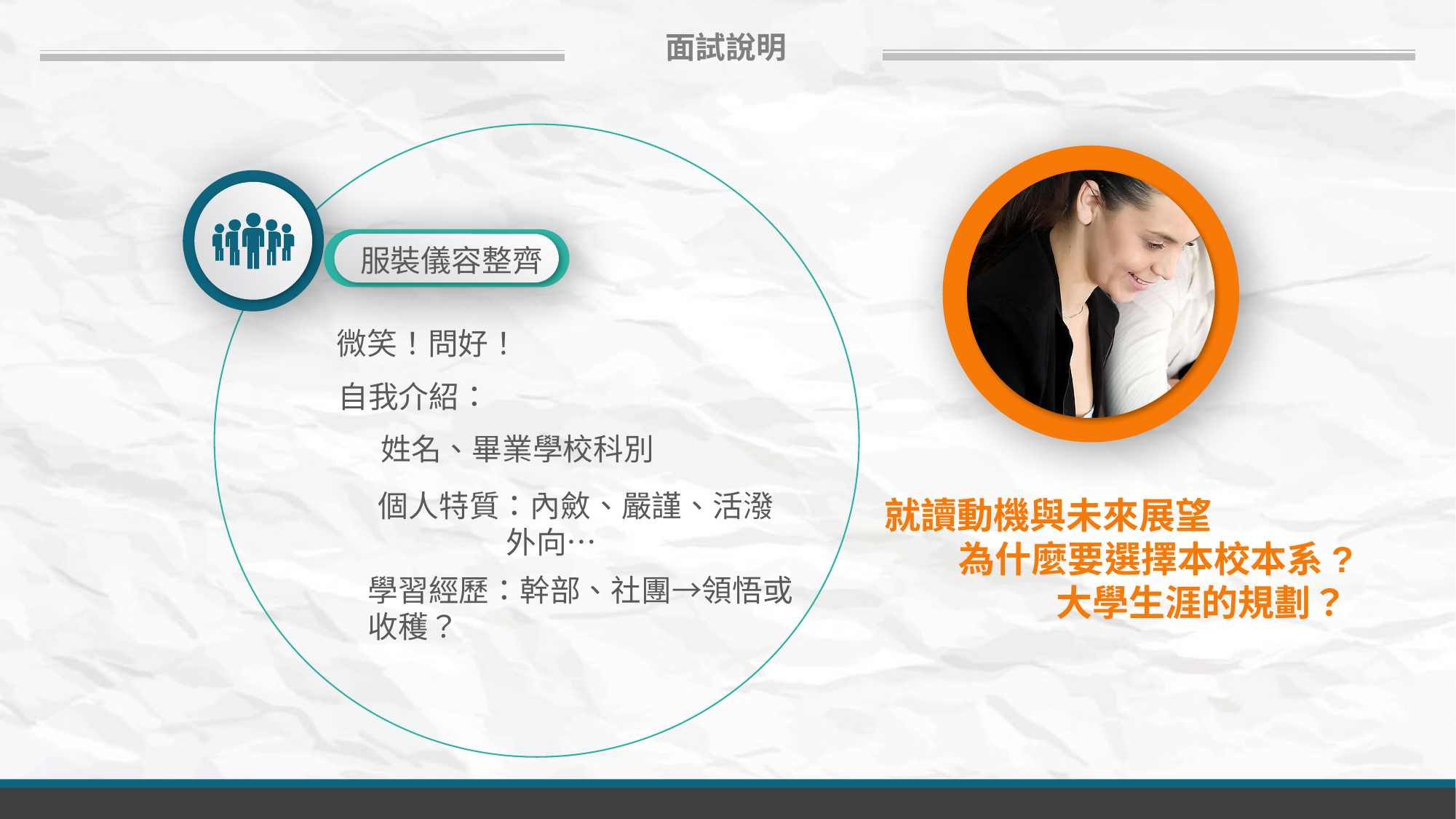

面試說明

服裝儀容整齊
微笑！問好！
自我介紹：
姓名、畢業學校科別
個人特質：內斂、嚴謹、活潑
                   外向…
就讀動機與未來展望
        為什麼要選擇本校本系?
                大學生涯的規劃？
學習經歷：幹部、社團→領悟或收穫？